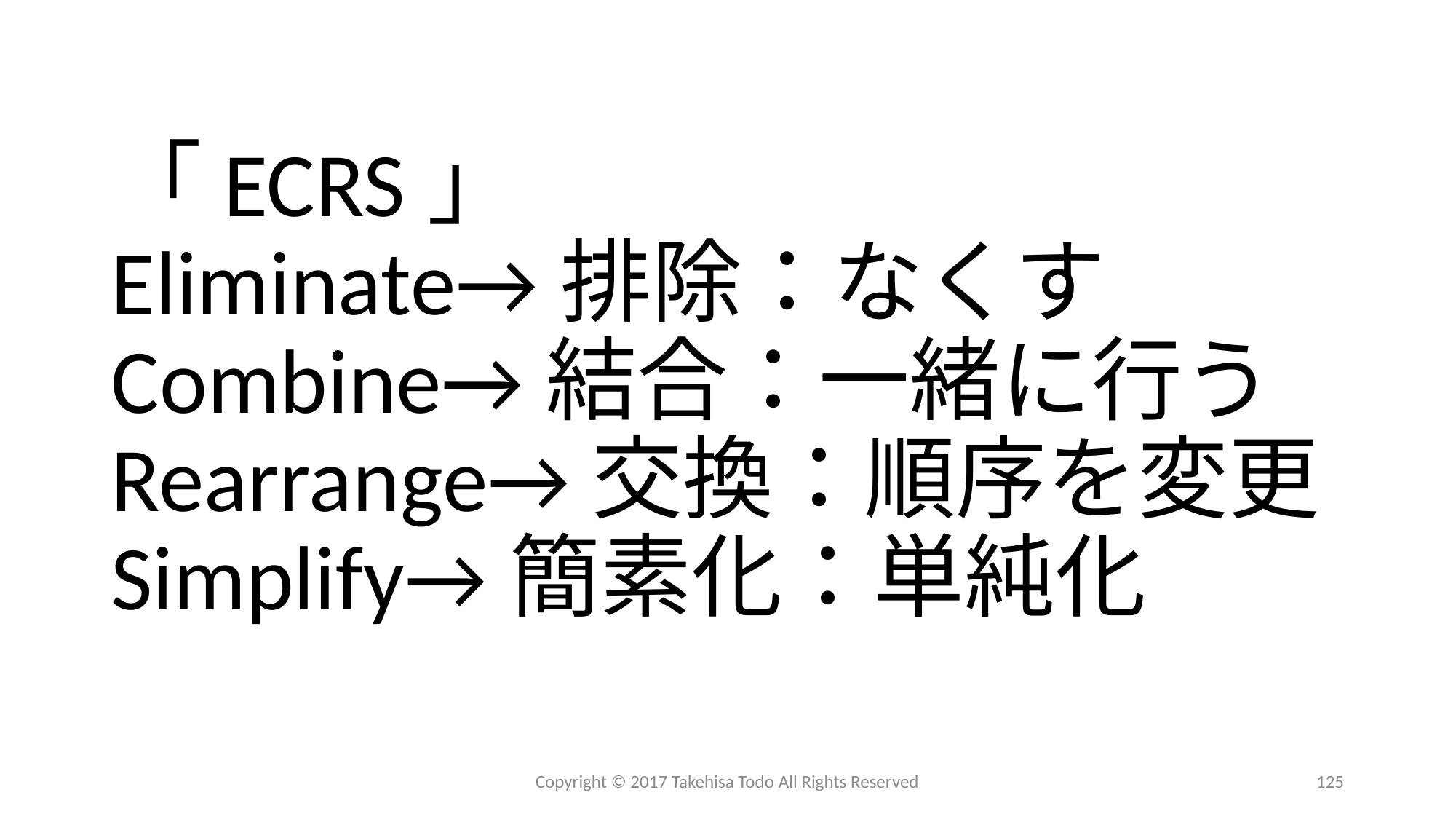

# 「ECRS」 Eliminate→排除：なくす Combine→結合：一緒に行う Rearrange→交換：順序を変更 Simplify→簡素化：単純化
Copyright © 2017 Takehisa Todo All Rights Reserved
125